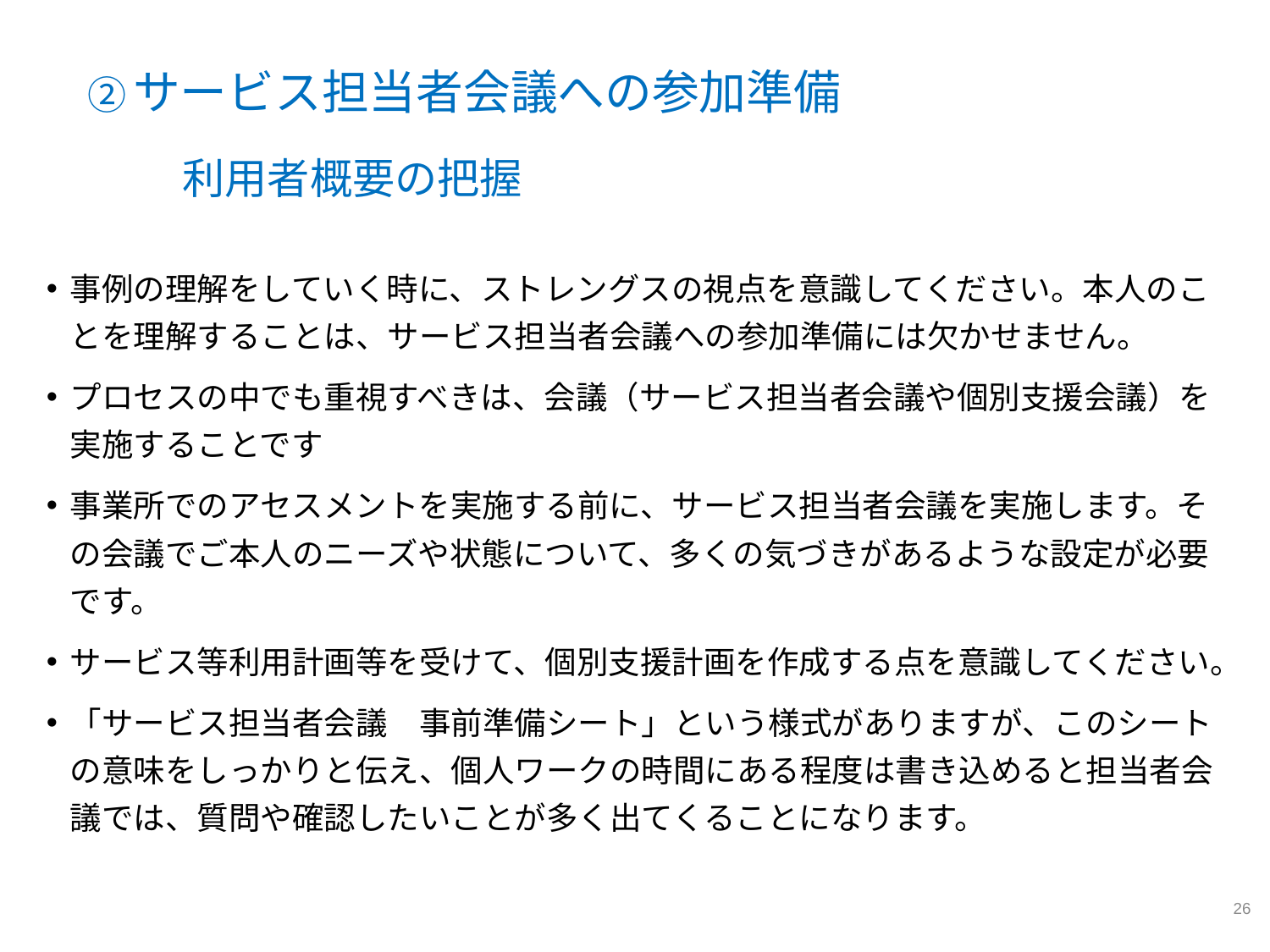

# ②サービス担当者会議への参加準備 　　利用者概要の把握
事例の理解をしていく時に、ストレングスの視点を意識してください。本人のことを理解することは、サービス担当者会議への参加準備には欠かせません。
プロセスの中でも重視すべきは、会議（サービス担当者会議や個別支援会議）を実施することです
事業所でのアセスメントを実施する前に、サービス担当者会議を実施します。その会議でご本人のニーズや状態について、多くの気づきがあるような設定が必要です。
サービス等利用計画等を受けて、個別支援計画を作成する点を意識してください。
「サービス担当者会議　事前準備シート」という様式がありますが、このシートの意味をしっかりと伝え、個人ワークの時間にある程度は書き込めると担当者会議では、質問や確認したいことが多く出てくることになります。
26